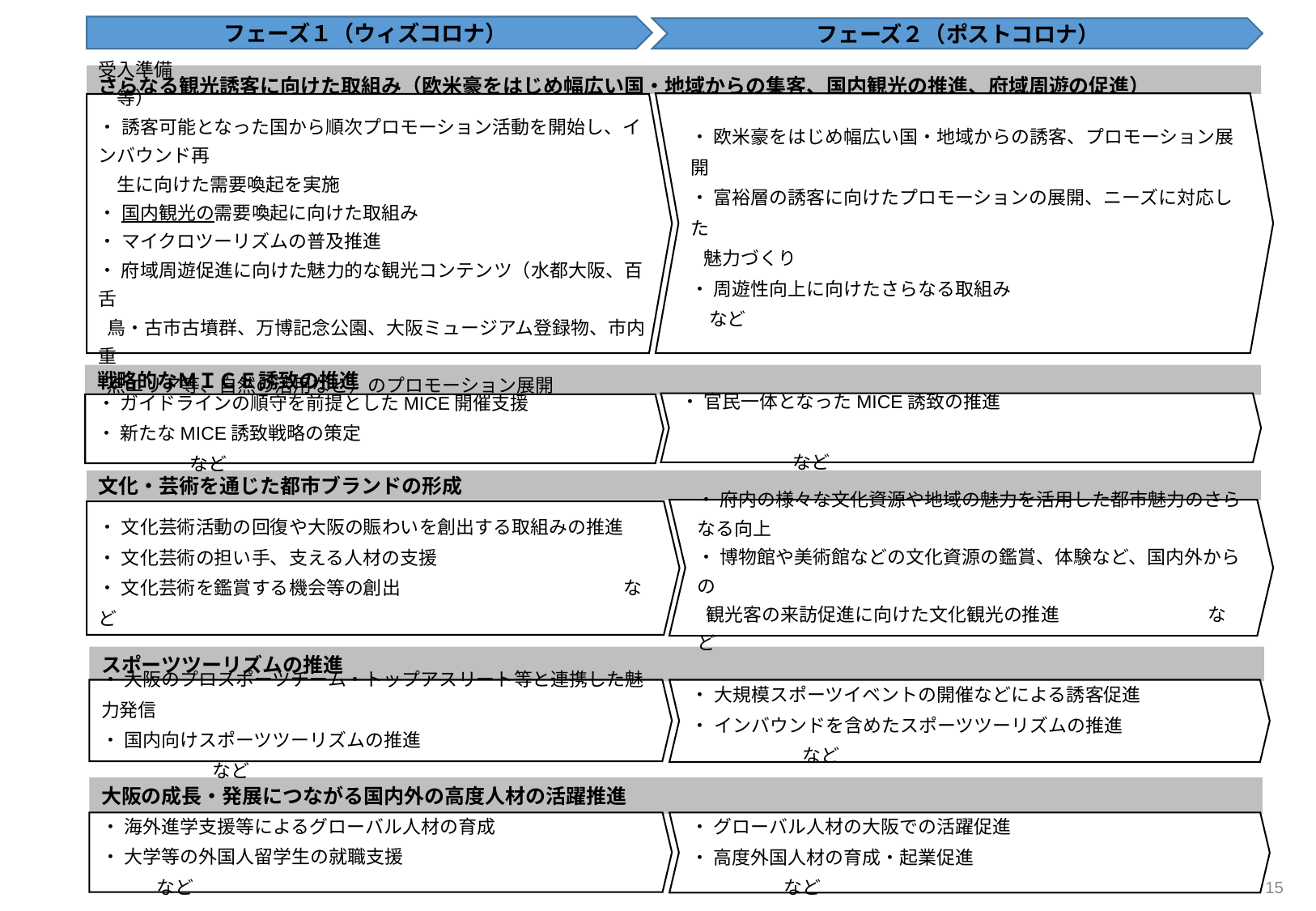

フェーズ１（ウィズコロナ）
フェーズ２（ポストコロナ）
さらなる観光誘客に向けた取組み（欧米豪をはじめ幅広い国・地域からの集客、国内観光の推進、府域周遊の促進）
・ 欧米豪をはじめ幅広い国・地域からの誘客、プロモーション展開
・ 富裕層の誘客に向けたプロモーションの展開、ニーズに対応した
  魅力づくり
・ 周遊性向上に向けたさらなる取組み　　　　　　　　　　　　　など
・ 受入環境整備（新型コロナウイルス感染症対応、インバウンド受入準備
　等）
・ 誘客可能となった国から順次プロモーション活動を開始し、インバウンド再
　生に向けた需要喚起を実施
・ 国内観光の需要喚起に向けた取組み
・ マイクロツーリズムの普及推進
・ 府域周遊促進に向けた魅力的な観光コンテンツ（水都大阪、百舌
 鳥・古市古墳群、万博記念公園、大阪ミュージアム登録物、市内重
 点エリア等、自然の活用など）のプロモーション展開　　　　　　　　　など
戦略的なＭＩＣＥ誘致の推進
・ 官民一体となったMICE誘致の推進
　　　　　　　　　　　　　　　　　　　　　　　　　　　　　　　　　　　　など
・ ガイドラインの順守を前提としたMICE開催支援
・ 新たなMICE誘致戦略の策定　　　　　　　　　　　　　　　　　　　　など
文化・芸術を通じた都市ブランドの形成
・ 府内の様々な文化資源や地域の魅力を活用した都市魅力のさらなる向上
・ 博物館や美術館などの文化資源の鑑賞、体験など、国内外からの
 観光客の来訪促進に向けた文化観光の推進　　　　　　　　など
・ 文化芸術活動の回復や大阪の賑わいを創出する取組みの推進
・ 文化芸術の担い手、支える人材の支援
・ 文化芸術を鑑賞する機会等の創出　　　　　　　　　　　　など
スポーツツーリズムの推進
・ 大阪のプロスポーツチーム・トップアスリート等と連携した魅力発信
・ 国内向けスポーツツーリズムの推進　　　　　　　　　　　　　　　　　　など
・ 大規模スポーツイベントの開催などによる誘客促進
・ インバウンドを含めたスポーツツーリズムの推進　　　　　　　　　　　　など
大阪の成長・発展につながる国内外の高度人材の活躍推進
・ 海外進学支援等によるグローバル人材の育成
・ 大学等の外国人留学生の就職支援　　　　　　　　　　　　　　　　など
・ グローバル人材の大阪での活躍促進
・ 高度外国人材の育成・起業促進　　　　　　　　　　　　　　　　　　　など
15